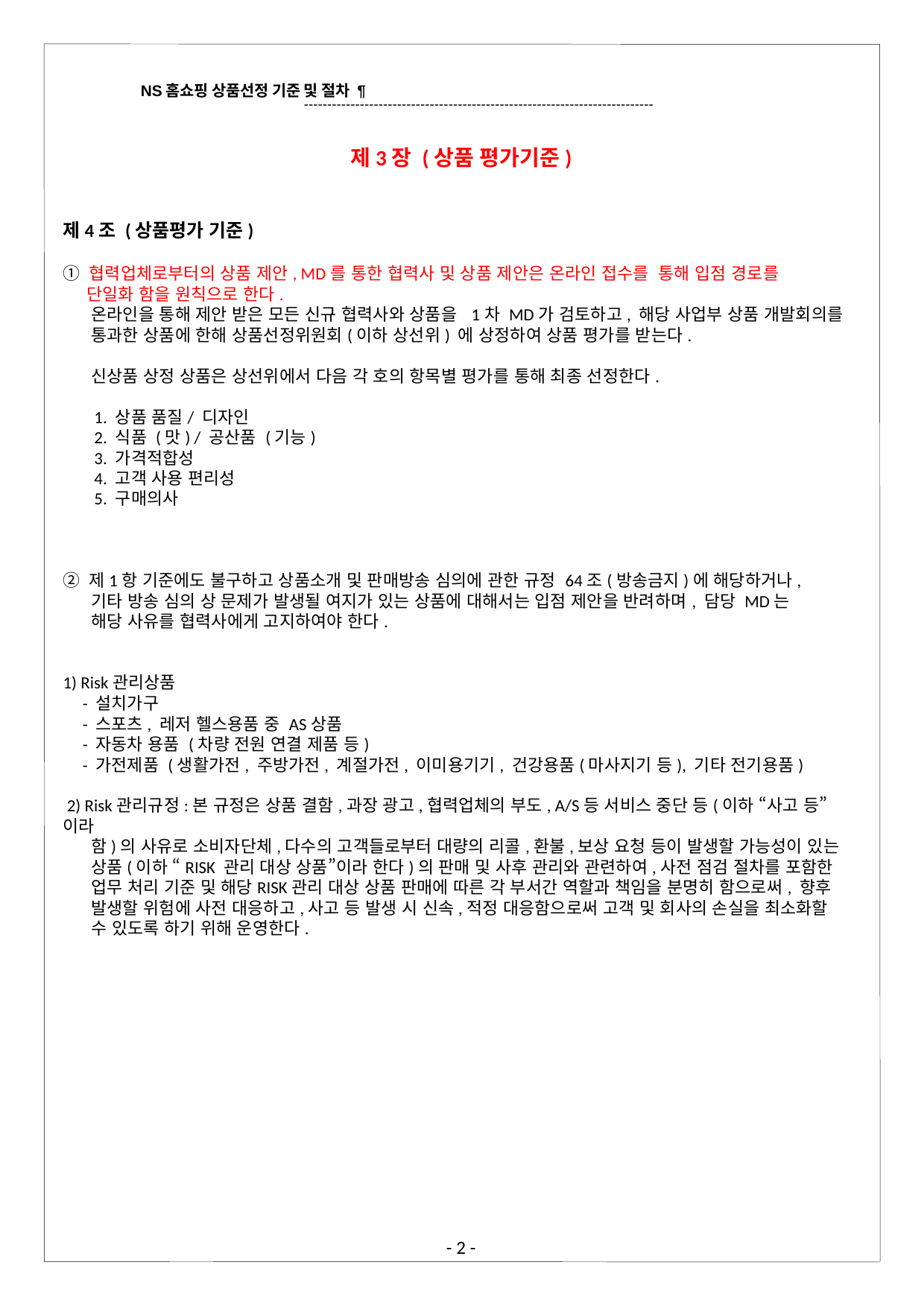

NS홈쇼핑 상품선정 기준 및 절차 ¶
---------------------------------------------------------------------------
제3장 (상품 평가기준)

제4조 (상품평가 기준)

① 협력업체로부터의 상품 제안, MD를 통한 협력사 및 상품 제안은 온라인 접수를  통해 입점 경로를
    단일화 함을 원칙으로 한다.
     온라인을 통해 제안 받은 모든 신규 협력사와 상품을  1차 MD가 검토하고, 해당 사업부 상품 개발회의를
     통과한 상품에 한해 상품선정위원회(이하 상선위) 에 상정하여 상품 평가를 받는다.

     신상품 상정 상품은 상선위에서 다음 각 호의 항목별 평가를 통해 최종 선정한다.

        1. 상품 품질/ 디자인
        2. 식품 (맛) / 공산품 (기능)
        3. 가격적합성
        4. 고객 사용 편리성
        5. 구매의사

② 제1항 기준에도 불구하고 상품소개 및 판매방송 심의에 관한 규정 64조(방송금지)에 해당하거나,
     기타 방송 심의 상 문제가 발생될 여지가 있는 상품에 대해서는 입점 제안을 반려하며, 담당 MD는
     해당 사유를 협력사에게 고지하여야 한다.

1) Risk관리상품
     - 설치가구
     - 스포츠, 레저 헬스용품 중 AS상품
     - 자동차 용품 (차량 전원 연결 제품 등)
     - 가전제품 (생활가전, 주방가전, 계절가전, 이미용기기, 건강용품(마사지기 등), 기타 전기용품)

 2) Risk관리규정:본 규정은 상품 결함,과장 광고,협력업체의 부도, A/S등 서비스 중단 등(이하 “사고 등”이라
     함)의 사유로 소비자단체,다수의 고객들로부터 대량의 리콜,환불,보상 요청 등이 발생할 가능성이 있는
     상품(이하 “RISK 관리 대상 상품”이라 한다)의 판매 및 사후 관리와 관련하여,사전 점검 절차를 포함한
     업무 처리 기준 및 해당RISK관리 대상 상품 판매에 따른 각 부서간 역할과 책임을 분명히 함으로써, 향후
     발생할 위험에 사전 대응하고,사고 등 발생 시 신속,적정 대응함으로써 고객 및 회사의 손실을 최소화할
     수 있도록 하기 위해 운영한다.
- 2 -